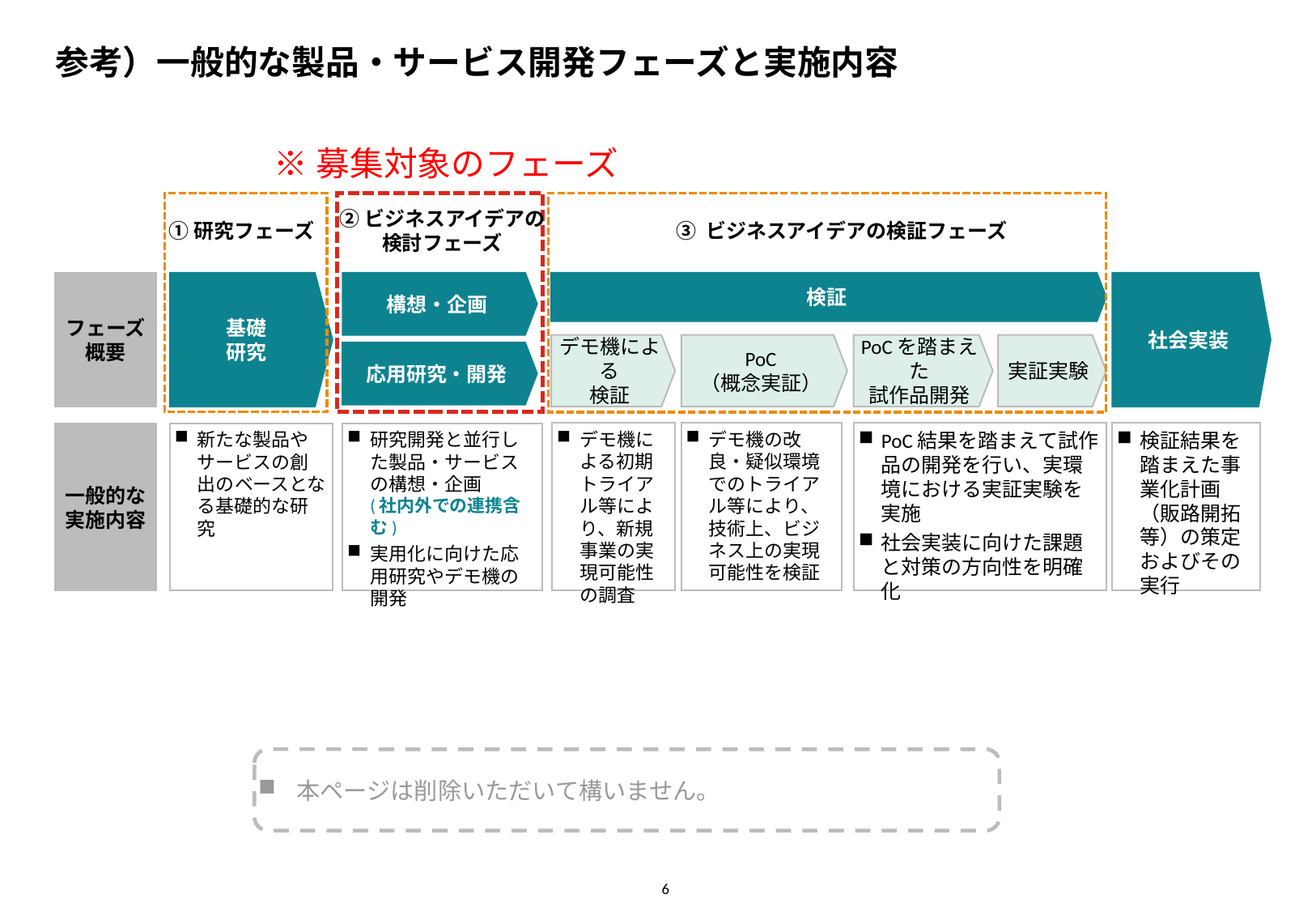

# 参考）一般的な製品・サービス開発フェーズと実施内容
※募集対象のフェーズ

②ビジネスアイデアの
検討フェーズ
③ ビジネスアイデアの検証フェーズ
①研究フェーズ
フェーズ
概要
基礎
研究
構想・企画
検証
社会実装
デモ機による
検証
PoC
（概念実証）
PoCを踏まえた
試作品開発
実証実験
応用研究・開発
デモ機による初期トライアル等により、新規事業の実現可能性の調査
デモ機の改良・疑似環境でのトライアル等により、技術上、ビジネス上の実現可能性を検証
PoC結果を踏まえて試作品の開発を行い、実環境における実証実験を実施
社会実装に向けた課題と対策の方向性を明確化

検証結果を踏まえた事業化計画（販路開拓等）の策定およびその実行
新たな製品やサービスの創出のベースとなる基礎的な研究
研究開発と並行した製品・サービスの構想・企画
(社内外での連携含む)
実用化に向けた応用研究やデモ機の開発

一般的な
実施内容
本ページは削除いただいて構いません。
6